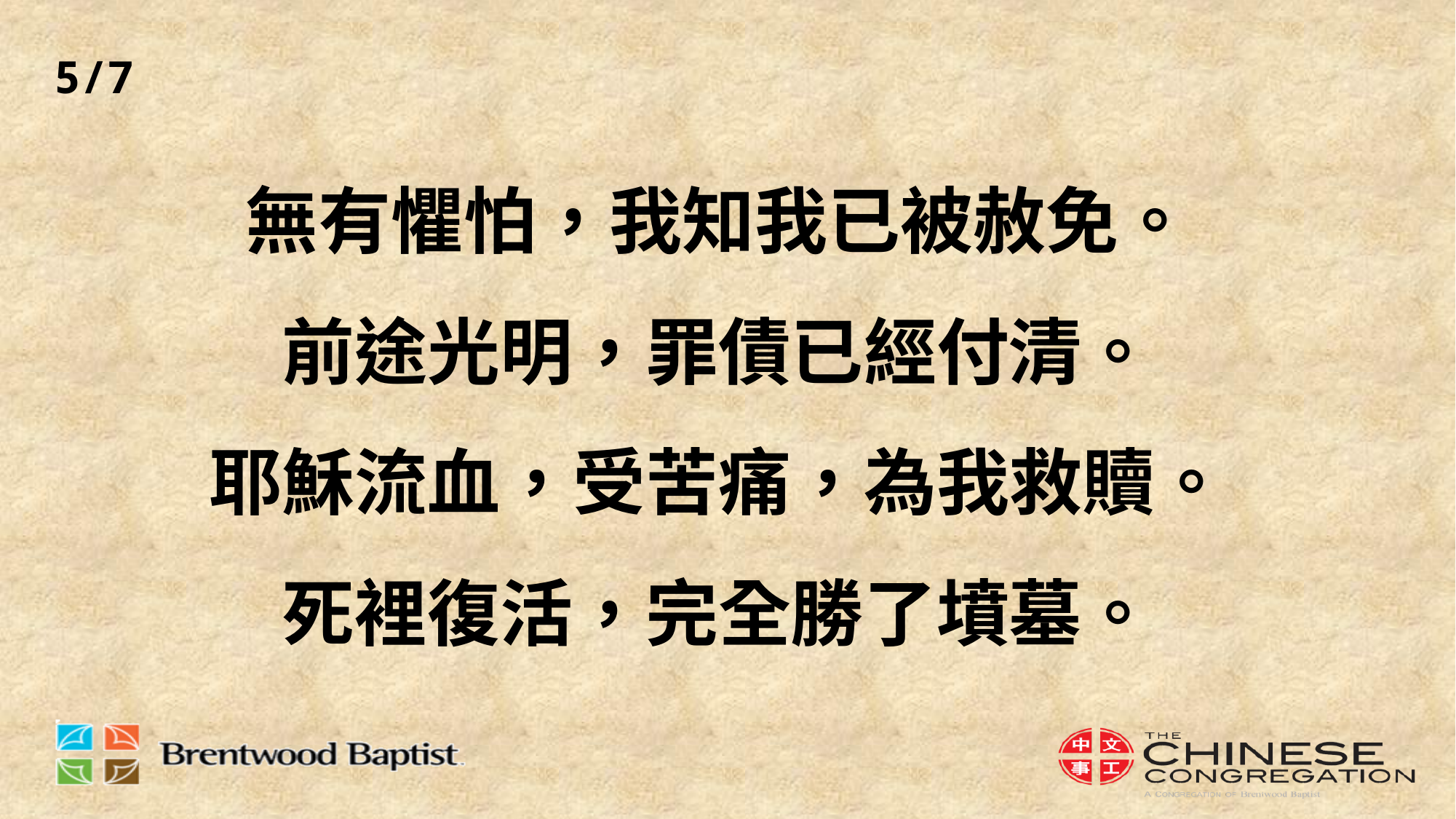

5/7
# 無有懼怕，我知我已被赦免。 前途光明，罪債已經付清。 耶穌流血，受苦痛，為我救贖。 死裡復活，完全勝了墳墓。